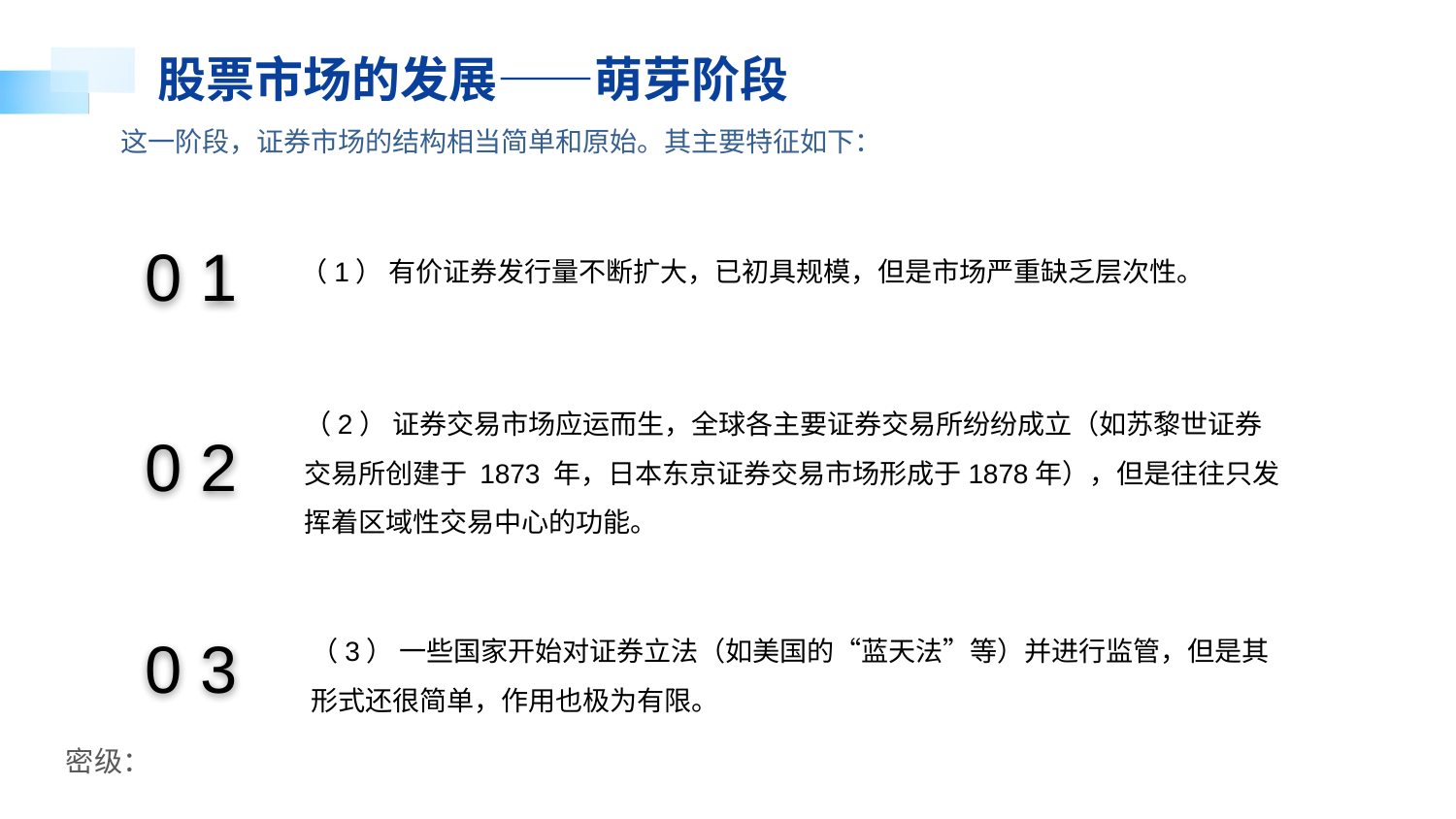

股票市场的发展——萌芽阶段
这一阶段，证券市场的结构相当简单和原始。其主要特征如下：

0 1
（1） 有价证券发行量不断扩大，已初具规模，但是市场严重缺乏层次性。

（2） 证券交易市场应运而生，全球各主要证券交易所纷纷成立（如苏黎世证券交易所创建于 1873 年，日本东京证券交易市场形成于1878年），但是往往只发挥着区域性交易中心的功能。
0 2
（3） 一些国家开始对证券立法（如美国的“蓝天法”等）并进行监管，但是其形式还很简单，作用也极为有限。
0 3